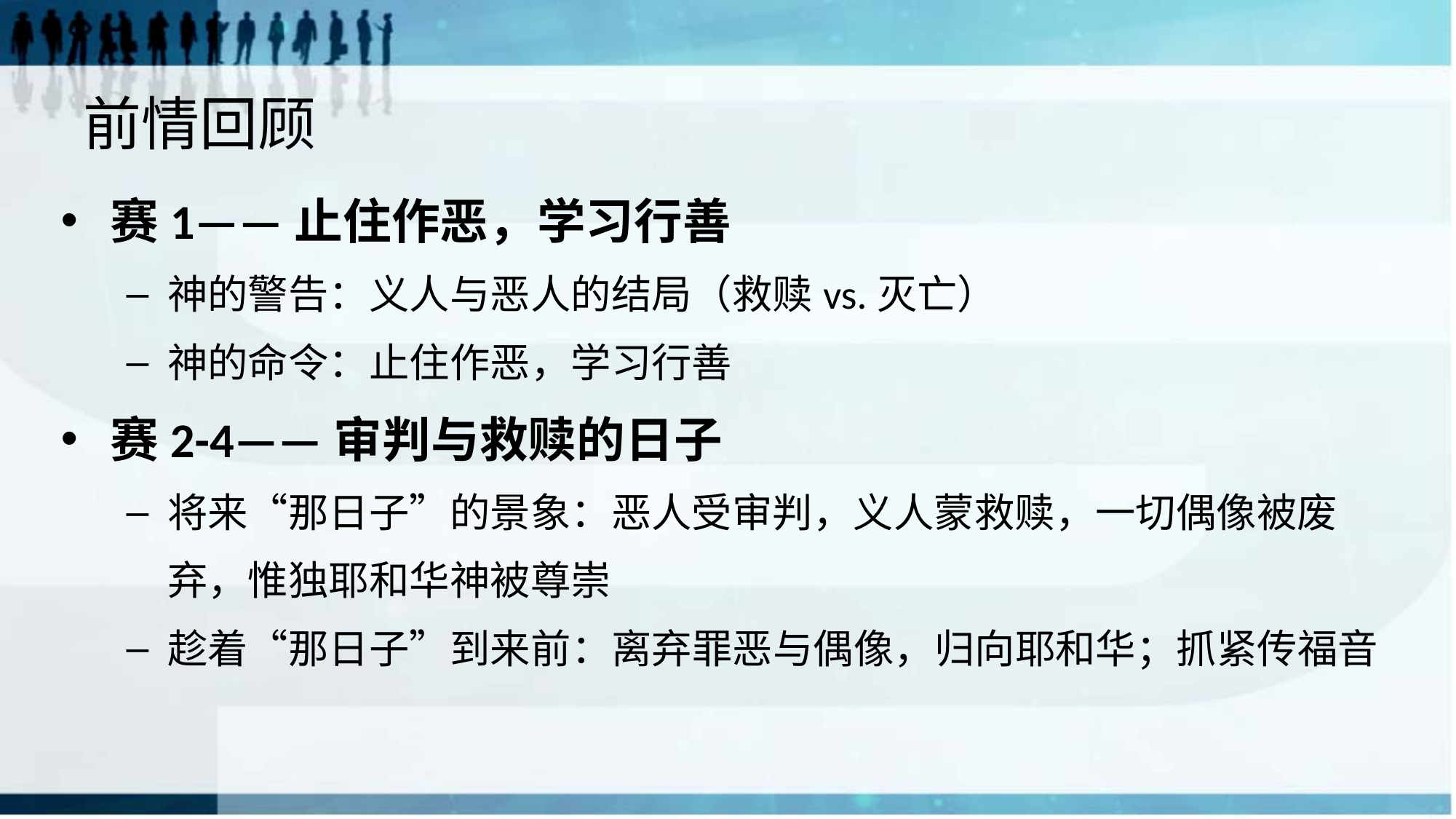

# 前情回顾
赛1——止住作恶，学习行善
神的警告：义人与恶人的结局（救赎vs.灭亡）
神的命令：止住作恶，学习行善
赛2-4——审判与救赎的日子
将来“那日子”的景象：恶人受审判，义人蒙救赎，一切偶像被废弃，惟独耶和华神被尊崇
趁着“那日子”到来前：离弃罪恶与偶像，归向耶和华；抓紧传福音